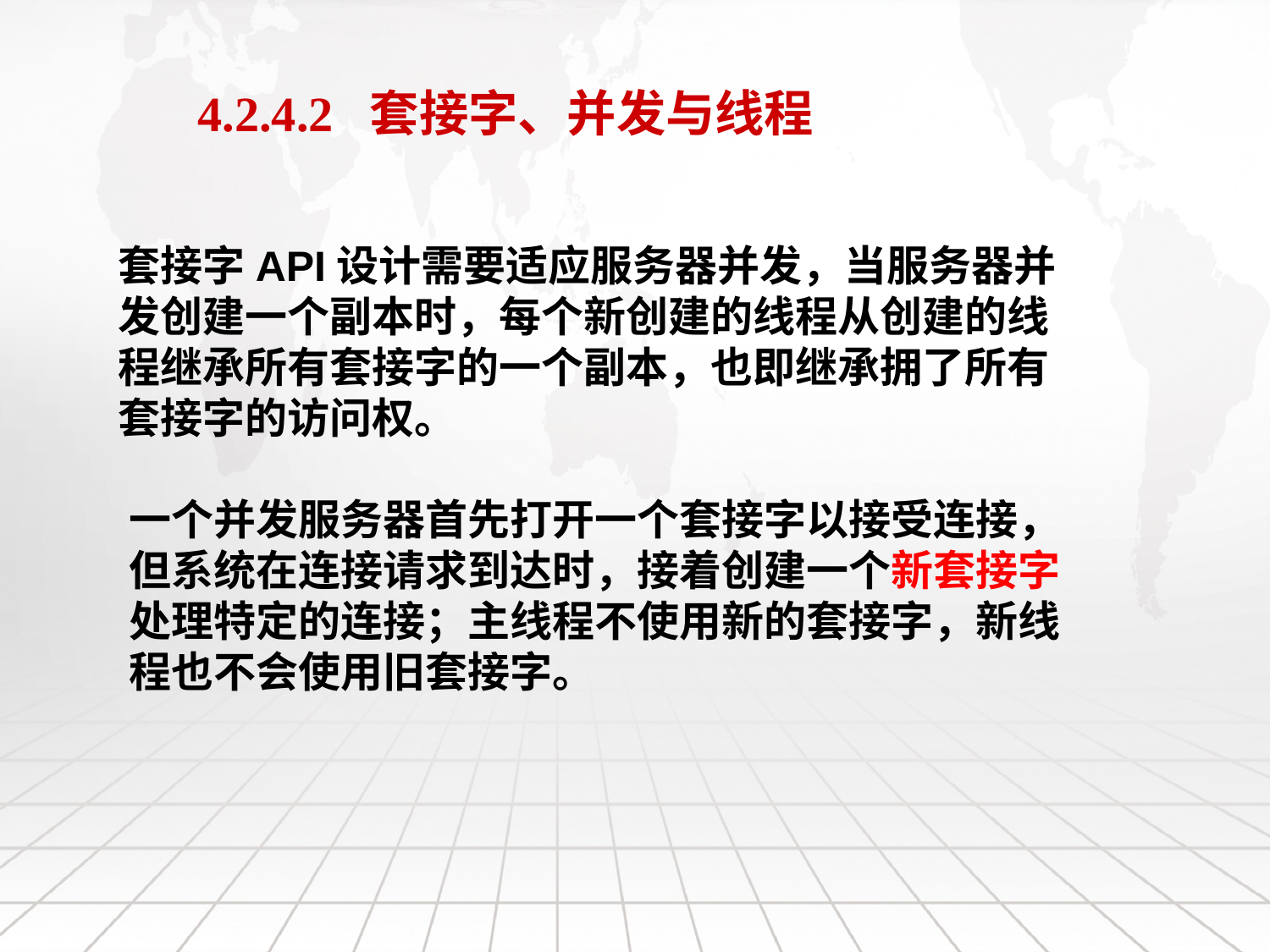

4.2.4.2  套接字、并发与线程
套接字API设计需要适应服务器并发，当服务器并发创建一个副本时，每个新创建的线程从创建的线程继承所有套接字的一个副本，也即继承拥了所有套接字的访问权。
一个并发服务器首先打开一个套接字以接受连接，但系统在连接请求到达时，接着创建一个新套接字处理特定的连接；主线程不使用新的套接字，新线程也不会使用旧套接字。